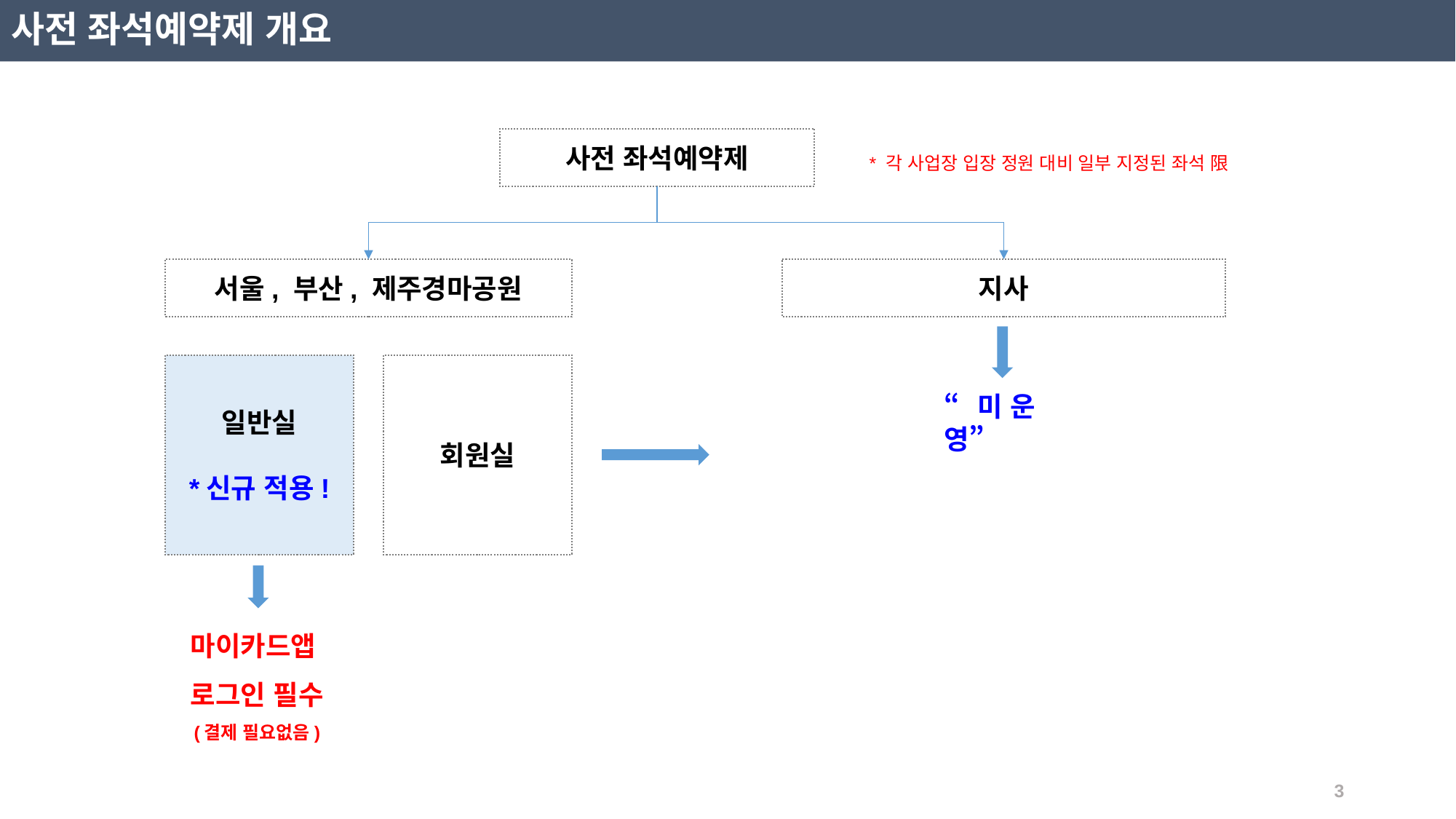

# 사전 좌석예약제 개요
사전 좌석예약제
* 각 사업장 입장 정원 대비 일부 지정된 좌석 限
서울, 부산, 제주경마공원
지사

일반실

*신규 적용!
회원실
“미 운영”

마이카드앱
로그인 필수
(결제 필요없음)
3